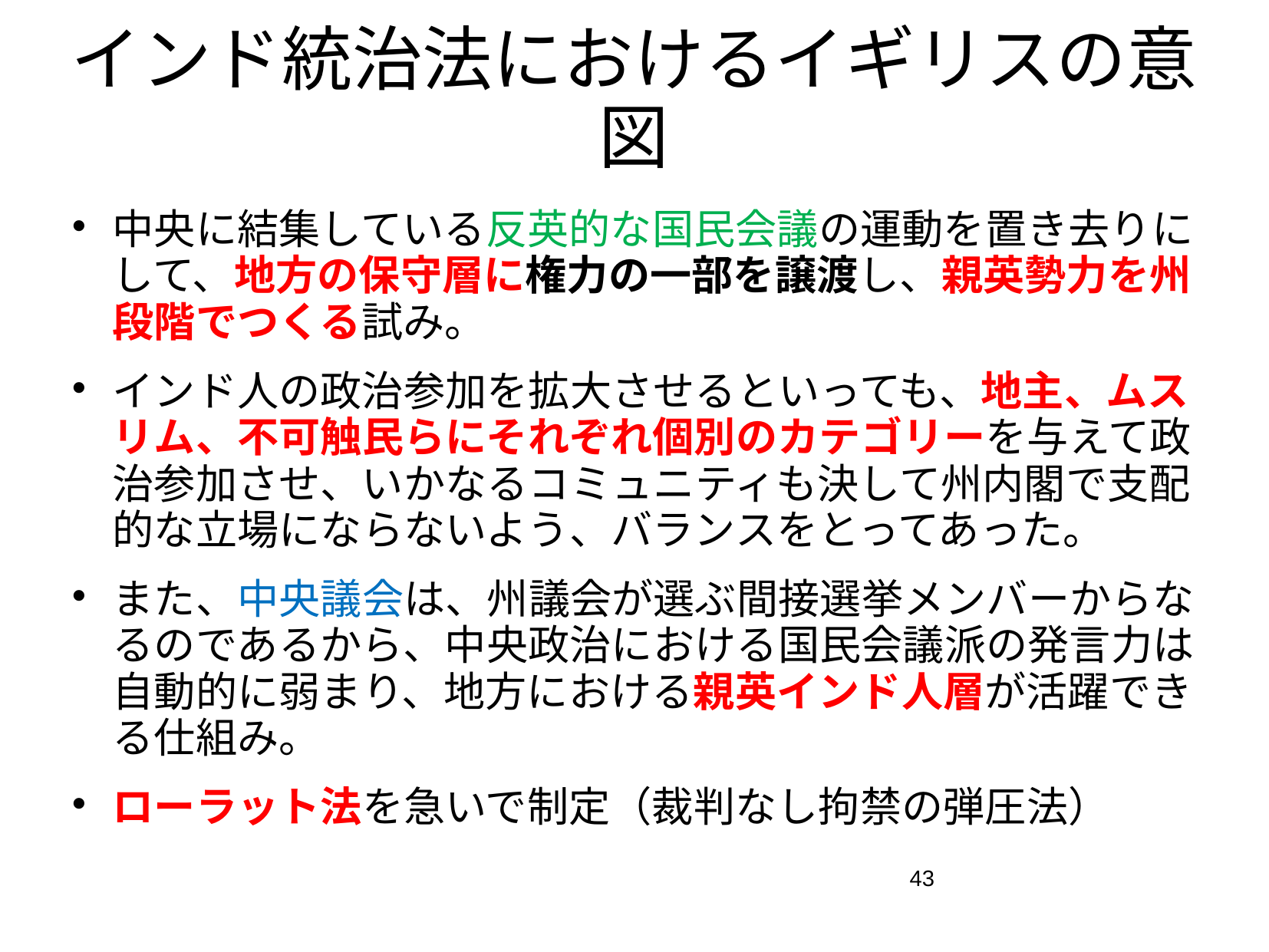

# インド統治法におけるイギリスの意図
中央に結集している反英的な国民会議の運動を置き去りにして、地方の保守層に権力の一部を譲渡し、親英勢力を州段階でつくる試み。
インド人の政治参加を拡大させるといっても、地主、ムスリム、不可触民らにそれぞれ個別のカテゴリーを与えて政治参加させ、いかなるコミュニティも決して州内閣で支配的な立場にならないよう、バランスをとってあった。
また、中央議会は、州議会が選ぶ間接選挙メンバーからなるのであるから、中央政治における国民会議派の発言力は自動的に弱まり、地方における親英インド人層が活躍できる仕組み。
ローラット法を急いで制定（裁判なし拘禁の弾圧法）
43